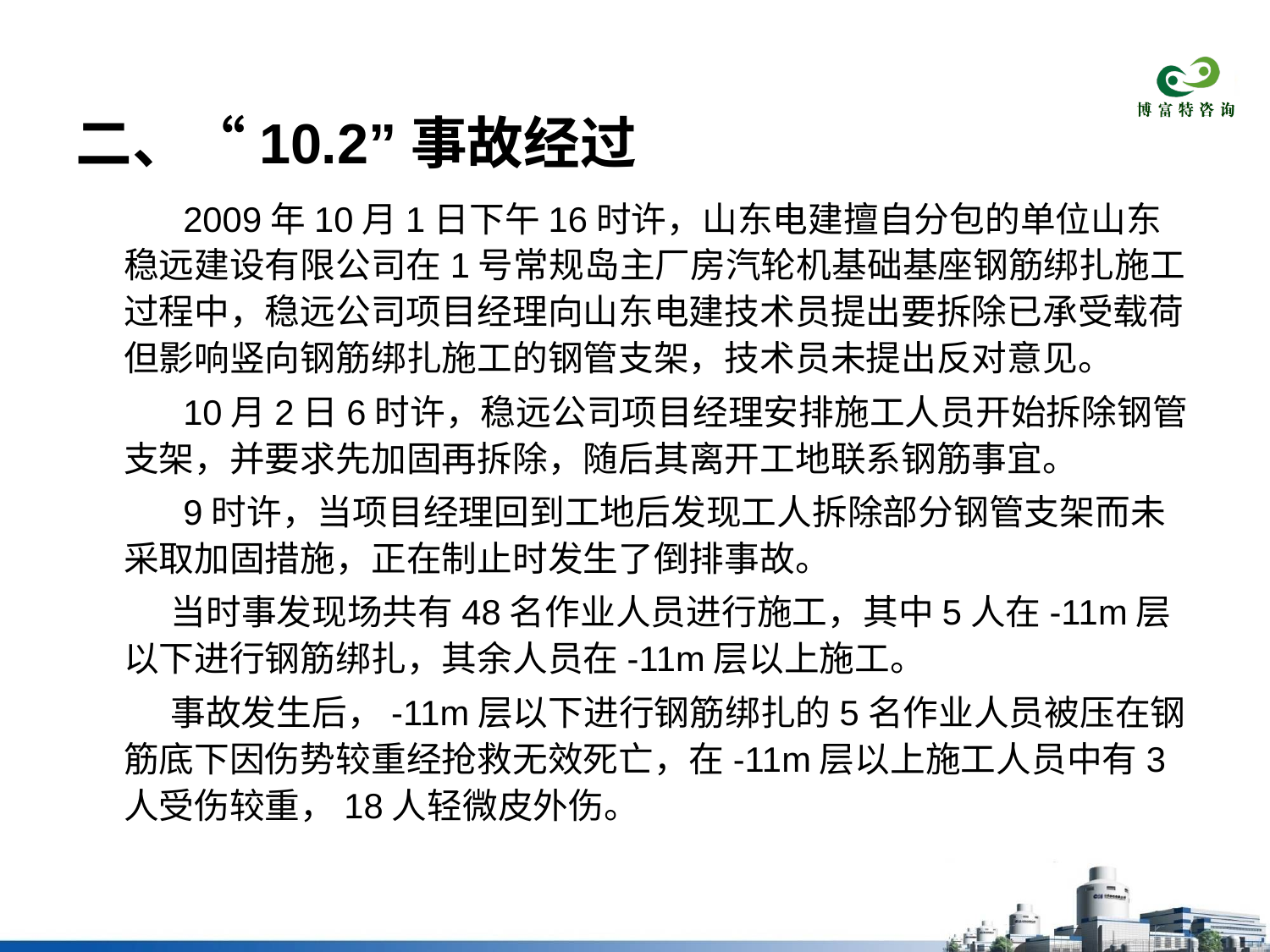

# 二、“10.2”事故经过
           2009年10月1日下午16时许，山东电建擅自分包的单位山东稳远建设有限公司在1号常规岛主厂房汽轮机基础基座钢筋绑扎施工过程中，稳远公司项目经理向山东电建技术员提出要拆除已承受载荷但影响竖向钢筋绑扎施工的钢管支架，技术员未提出反对意见。
           10月2日6时许，稳远公司项目经理安排施工人员开始拆除钢管支架，并要求先加固再拆除，随后其离开工地联系钢筋事宜。
           9时许，当项目经理回到工地后发现工人拆除部分钢管支架而未采取加固措施，正在制止时发生了倒排事故。
           当时事发现场共有48名作业人员进行施工，其中5人在-11m层以下进行钢筋绑扎，其余人员在-11m层以上施工。
           事故发生后，-11m层以下进行钢筋绑扎的5名作业人员被压在钢筋底下因伤势较重经抢救无效死亡，在-11m层以上施工人员中有3人受伤较重，18人轻微皮外伤。